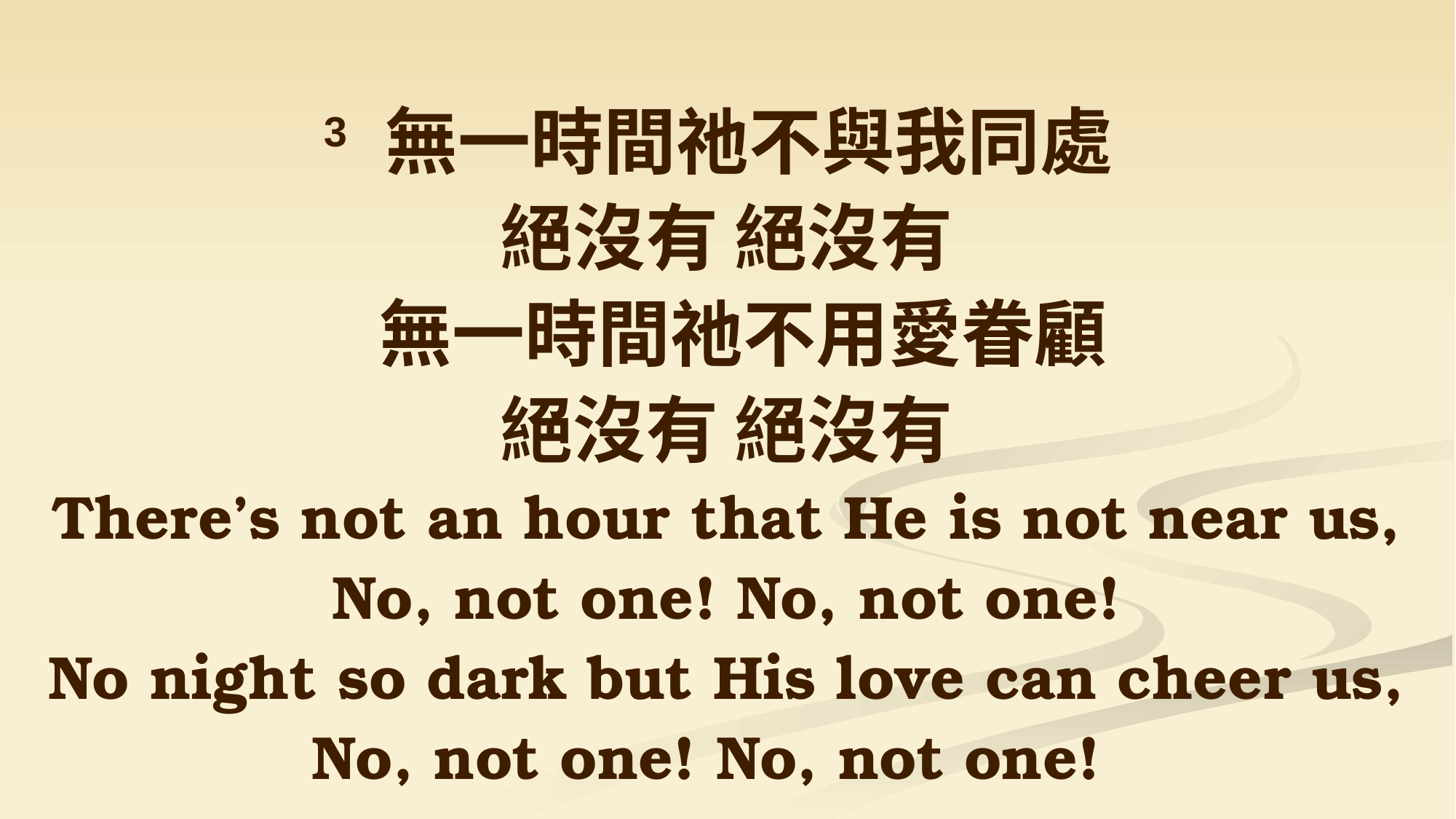

3 無一時間祂不與我同處
絕沒有 絕沒有
  無一時間祂不用愛眷顧
絕沒有 絕沒有
There’s not an hour that He is not near us,
No, not one! No, not one!
No night so dark but His love can cheer us,
No, not one! No, not one!